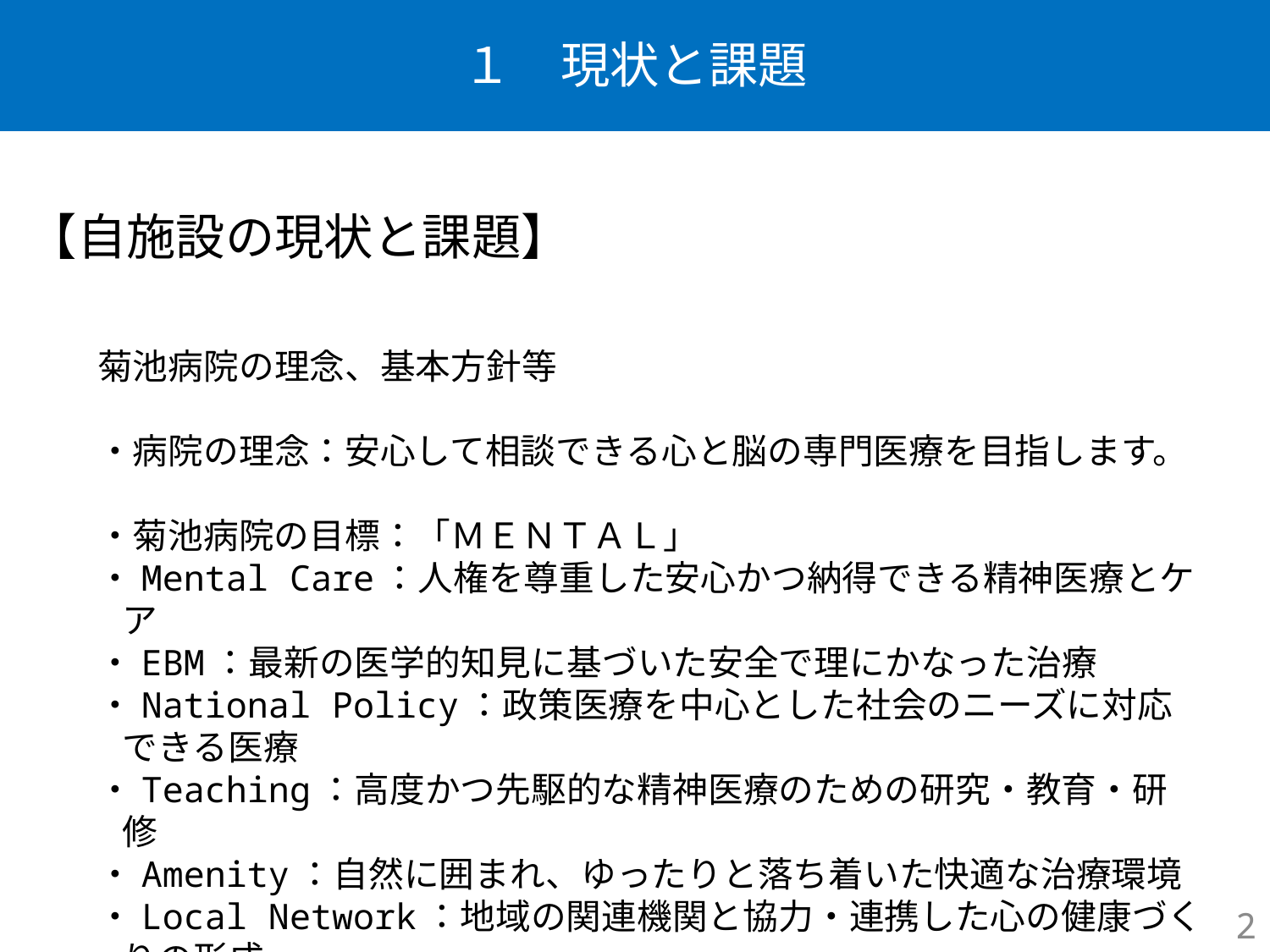

# １　現状と課題
【自施設の現状と課題】

菊池病院の理念、基本方針等

・病院の理念：安心して相談できる心と脳の専門医療を目指します。

・菊池病院の目標：「ＭＥＮＴＡＬ」
・Mental Care：人権を尊重した安心かつ納得できる精神医療とケア
・EBM：最新の医学的知見に基づいた安全で理にかなった治療
・National Policy：政策医療を中心とした社会のニーズに対応できる医療
・Teaching：高度かつ先駆的な精神医療のための研究・教育・研修
・Amenity：自然に囲まれ、ゆったりと落ち着いた快適な治療環境
・Local Network：地域の関連機関と協力・連携した心の健康づくりの形成
2